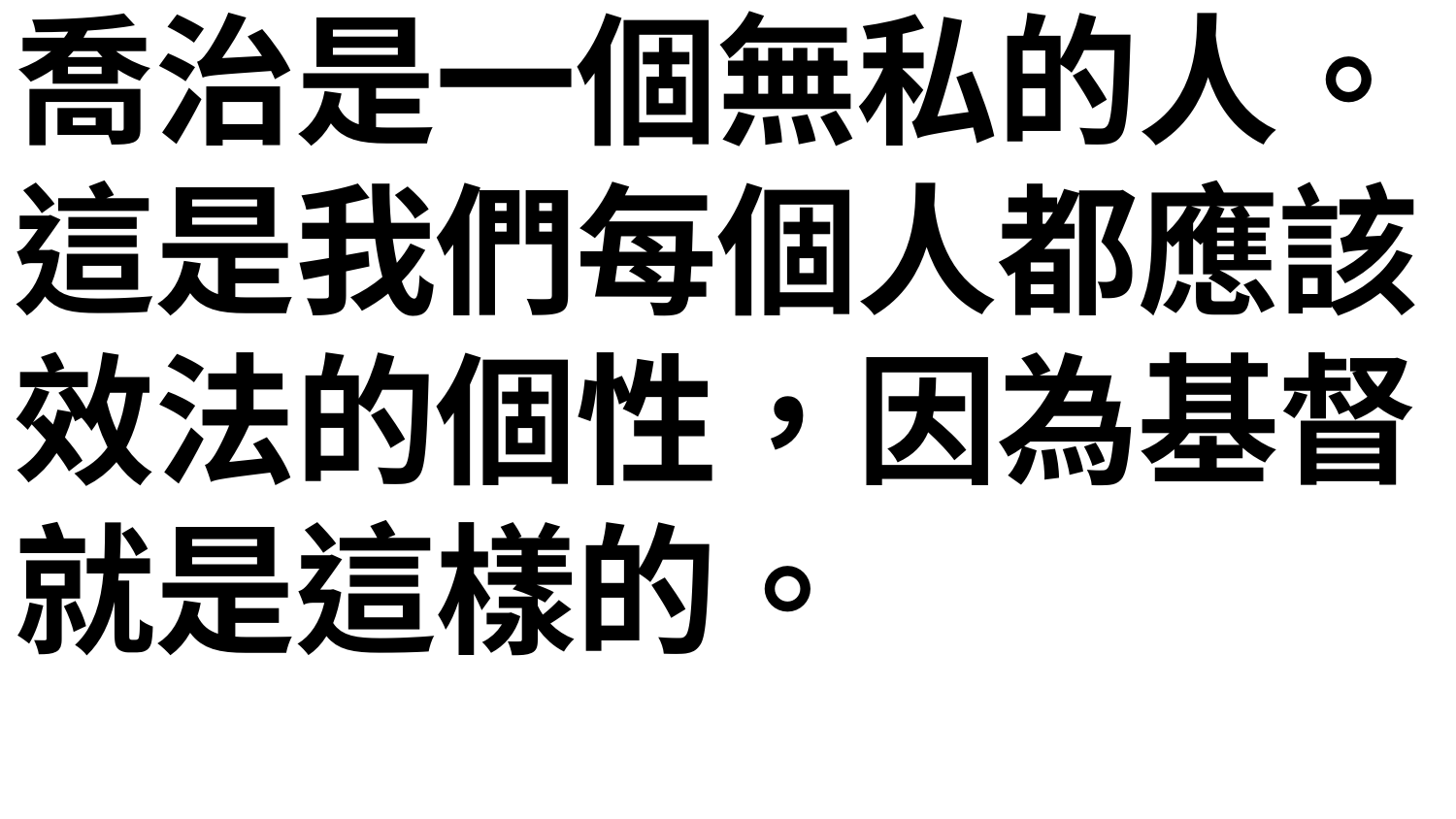

喬治是一個無私的人。這是我們每個人都應該效法的個性，因為基督就是這樣的。